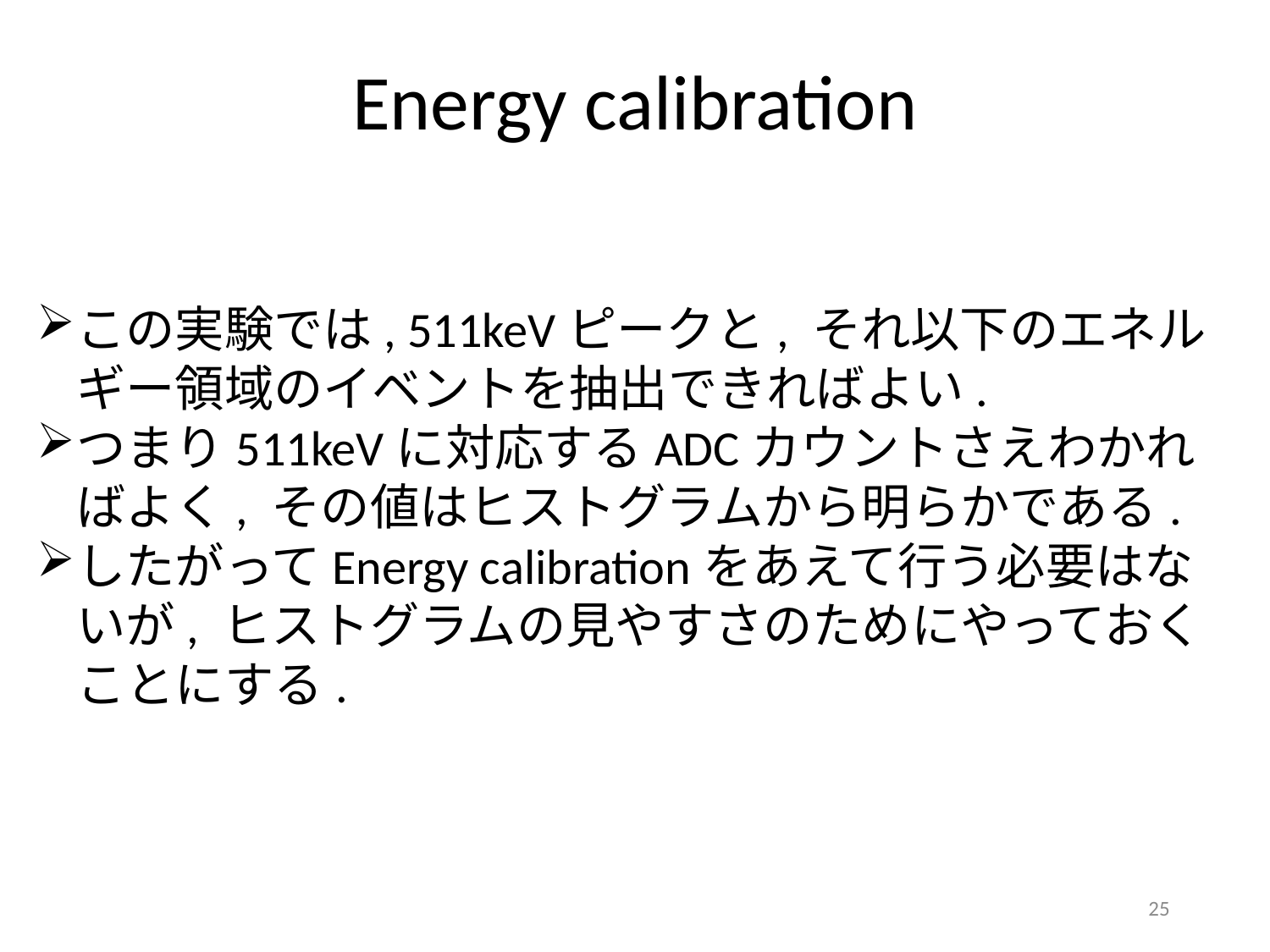

# Energy calibration
この実験では, 511keVピークと, それ以下のエネルギー領域のイベントを抽出できればよい.
つまり511keVに対応するADCカウントさえわかればよく, その値はヒストグラムから明らかである.
したがってEnergy calibrationをあえて行う必要はないが, ヒストグラムの見やすさのためにやっておくことにする.

25